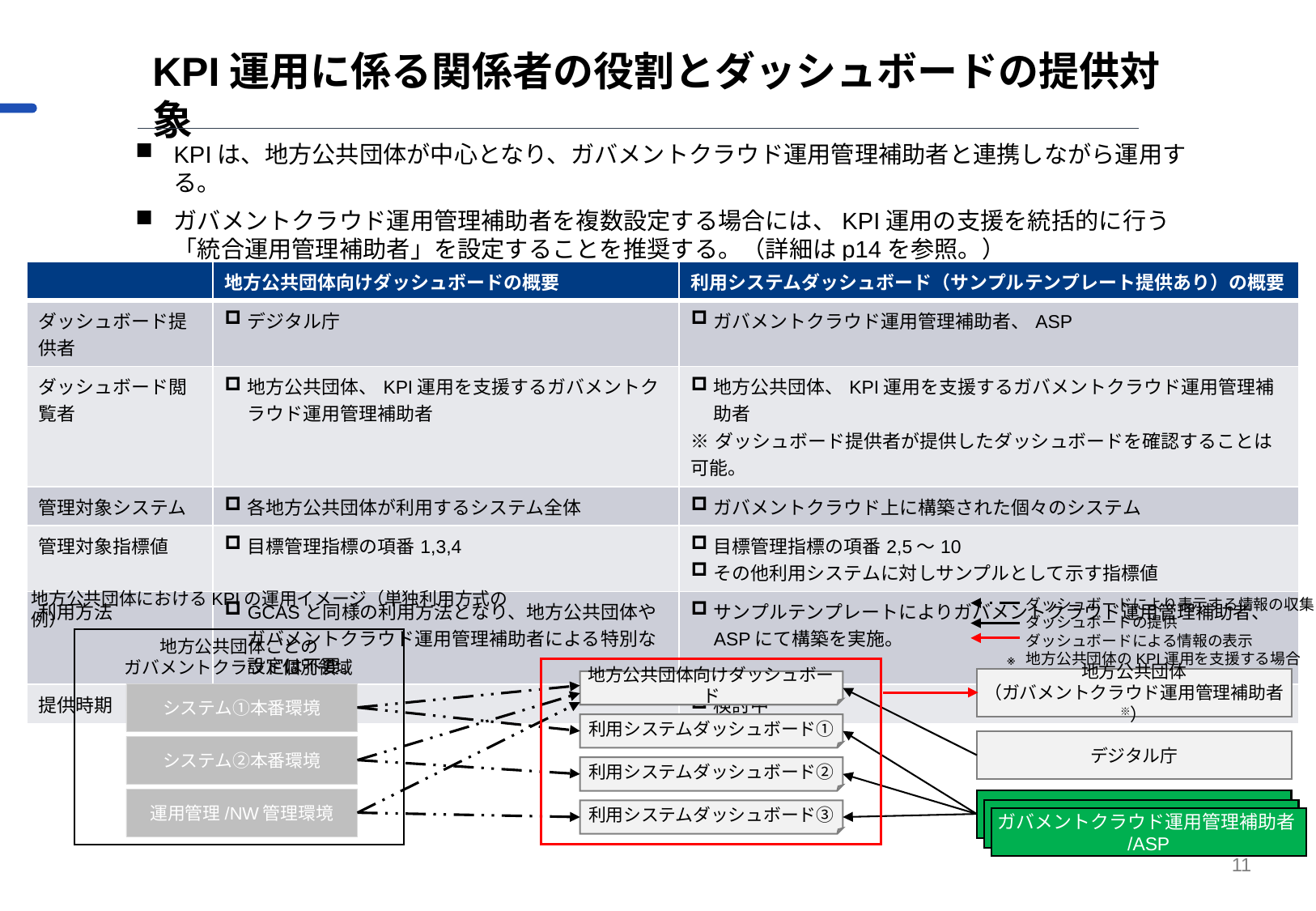

KPI運用に係る関係者の役割とダッシュボードの提供対象
KPIは、地方公共団体が中心となり、ガバメントクラウド運用管理補助者と連携しながら運用する。
ガバメントクラウド運用管理補助者を複数設定する場合には、KPI運用の支援を統括的に行う「統合運用管理補助者」を設定することを推奨する。（詳細はp14を参照。）

|  | 地方公共団体向けダッシュボードの概要 | 利用システムダッシュボード（サンプルテンプレート提供あり）の概要 |
| --- | --- | --- |
| ダッシュボード提供者 | デジタル庁 | ガバメントクラウド運用管理補助者、ASP |
| ダッシュボード閲覧者 | 地方公共団体、KPI運用を支援するガバメントクラウド運用管理補助者 | 地方公共団体、KPI運用を支援するガバメントクラウド運用管理補助者 ※ダッシュボード提供者が提供したダッシュボードを確認することは可能。 |
| 管理対象システム | 各地方公共団体が利用するシステム全体 | ガバメントクラウド上に構築された個々のシステム |
| 管理対象指標値 | 目標管理指標の項番1,3,4 | 目標管理指標の項番2,5～10 その他利用システムに対しサンプルとして示す指標値 |
| 利用方法 | GCASと同様の利用方法となり、地方公共団体やガバメントクラウド運用管理補助者による特別な設定は不要。 | サンプルテンプレートによりガバメントクラウド運用管理補助者、ASPにて構築を実施。 |
| 提供時期 | 検討中 | 検討中 |
ダッシュボードにより表示する情報の収集
ダッシュボードの提供
ダッシュボードによる情報の表示
地方公共団体のKPI運用を支援する場合
※
地方公共団体におけるKPIの運用イメージ（単独利用方式の例）
地方公共団体ごとの
ガバメントクラウド個別領域
システム①本番環境
システム②本番環境
運用管理/NW管理環境

地方公共団体
（ガバメントクラウド運用管理補助者※）
地方公共団体向けダッシュボード
利用システムダッシュボード①
デジタル庁
利用システムダッシュボード②

利用システムダッシュボード③
ガバメントクラウド運用管理補助者/ASP
11